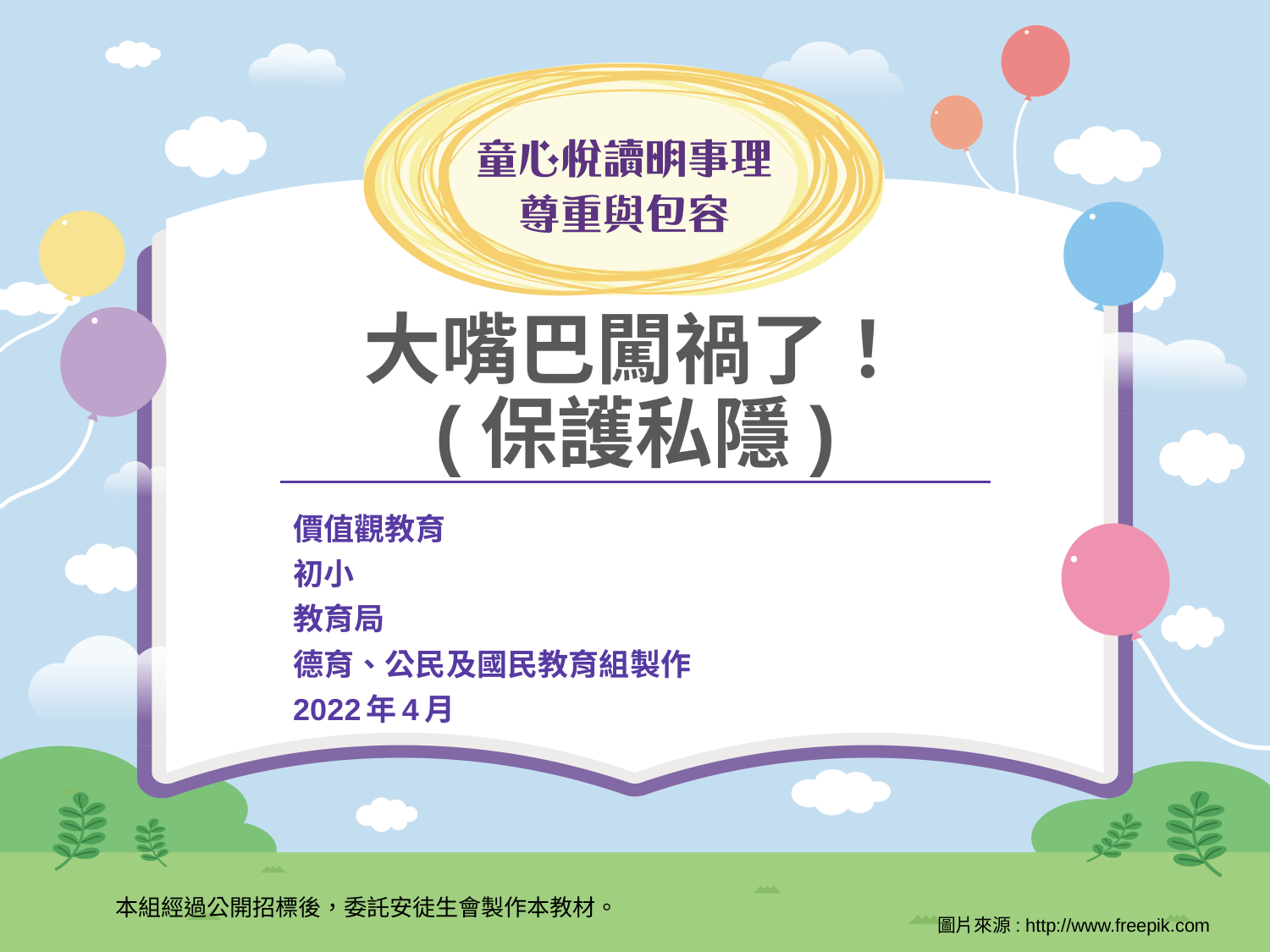

大嘴巴闖禍了！
(保護私隱)
價值觀教育
初小
教育局
德育、公民及國民教育組製作
2022年4月

本組經過公開招標後，委託安徒生會製作本教材。
圖片來源: http://www.freepik.com